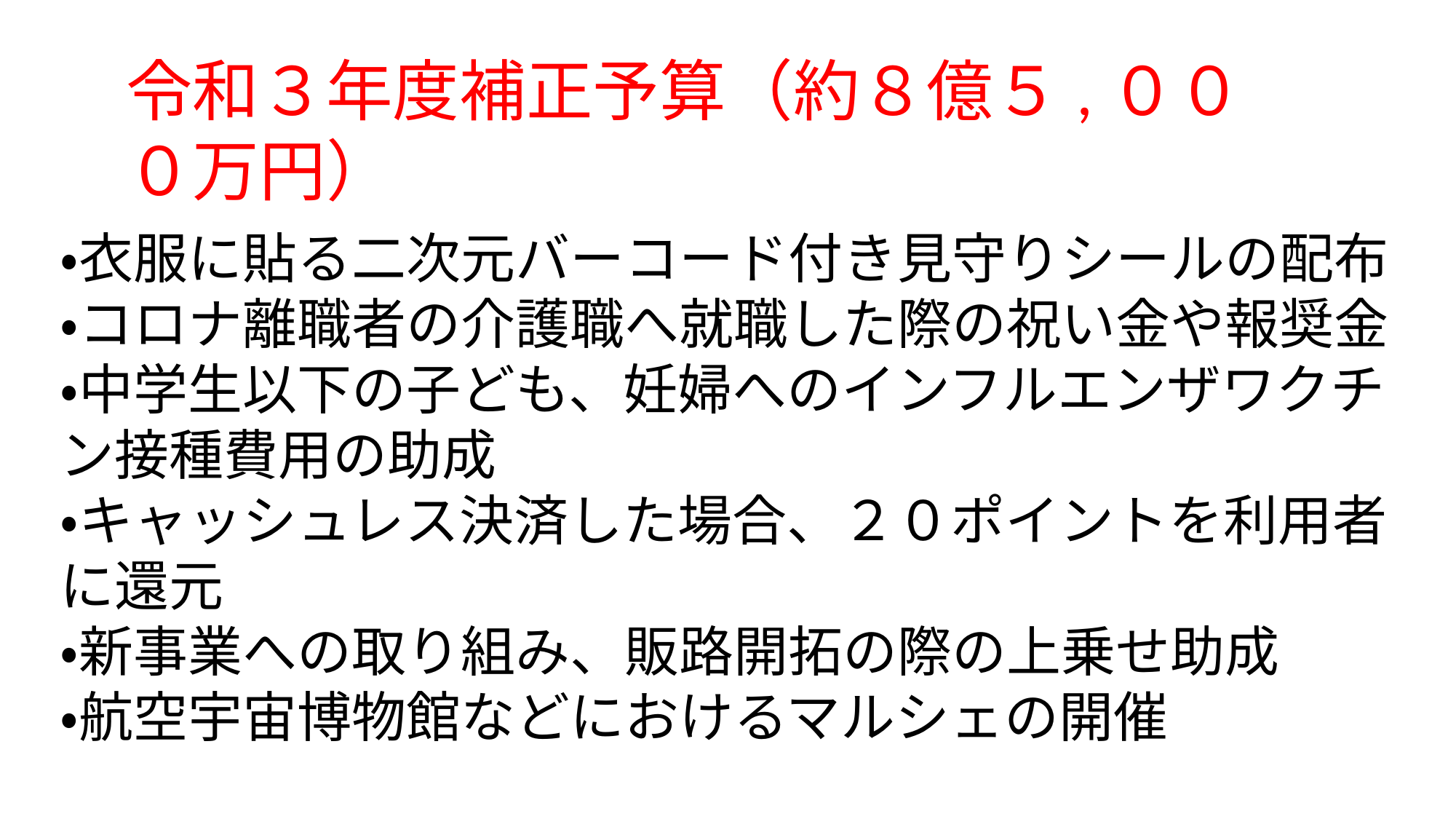

令和３年度補正予算（約８億５,０００万円）
・衣服に貼る二次元バーコード付き見守りシールの配布
・コロナ離職者の介護職へ就職した際の祝い金や報奨金
・中学生以下の子ども、妊婦へのインフルエンザワクチン接種費用の助成
・キャッシュレス決済した場合、２０ポイントを利用者に還元
・新事業への取り組み、販路開拓の際の上乗せ助成
・航空宇宙博物館などにおけるマルシェの開催